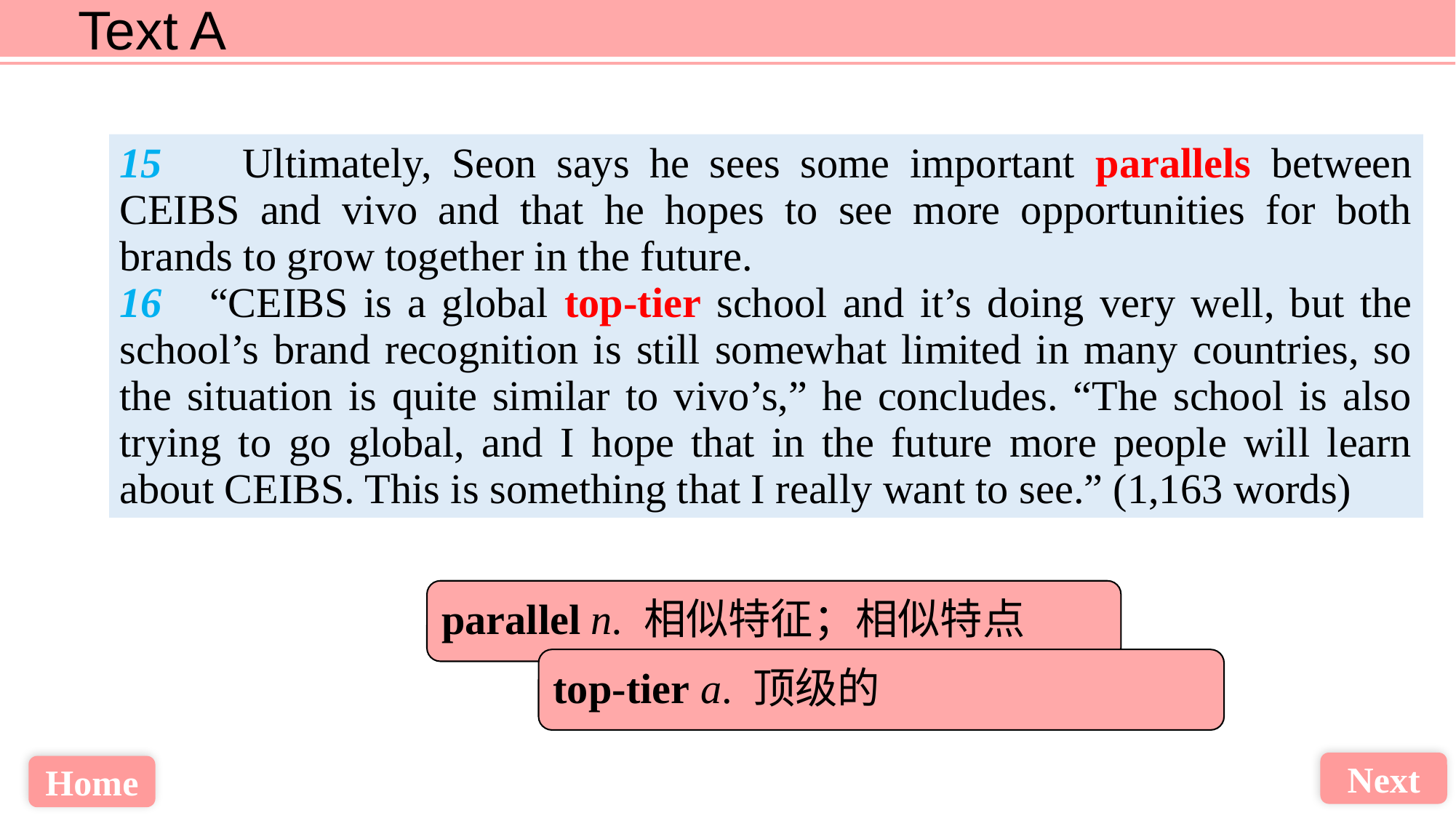

15    Ultimately, Seon says he sees some important parallels between CEIBS and vivo and that he hopes to see more opportunities for both brands to grow together in the future.
16   “CEIBS is a global top-tier school and it’s doing very well, but the school’s brand recognition is still somewhat limited in many countries, so the situation is quite similar to vivo’s,” he concludes. “The school is also trying to go global, and I hope that in the future more people will learn about CEIBS. This is something that I really want to see.” (1,163 words)

parallel n. 相似特征；相似特点
top-tier a. 顶级的
Next